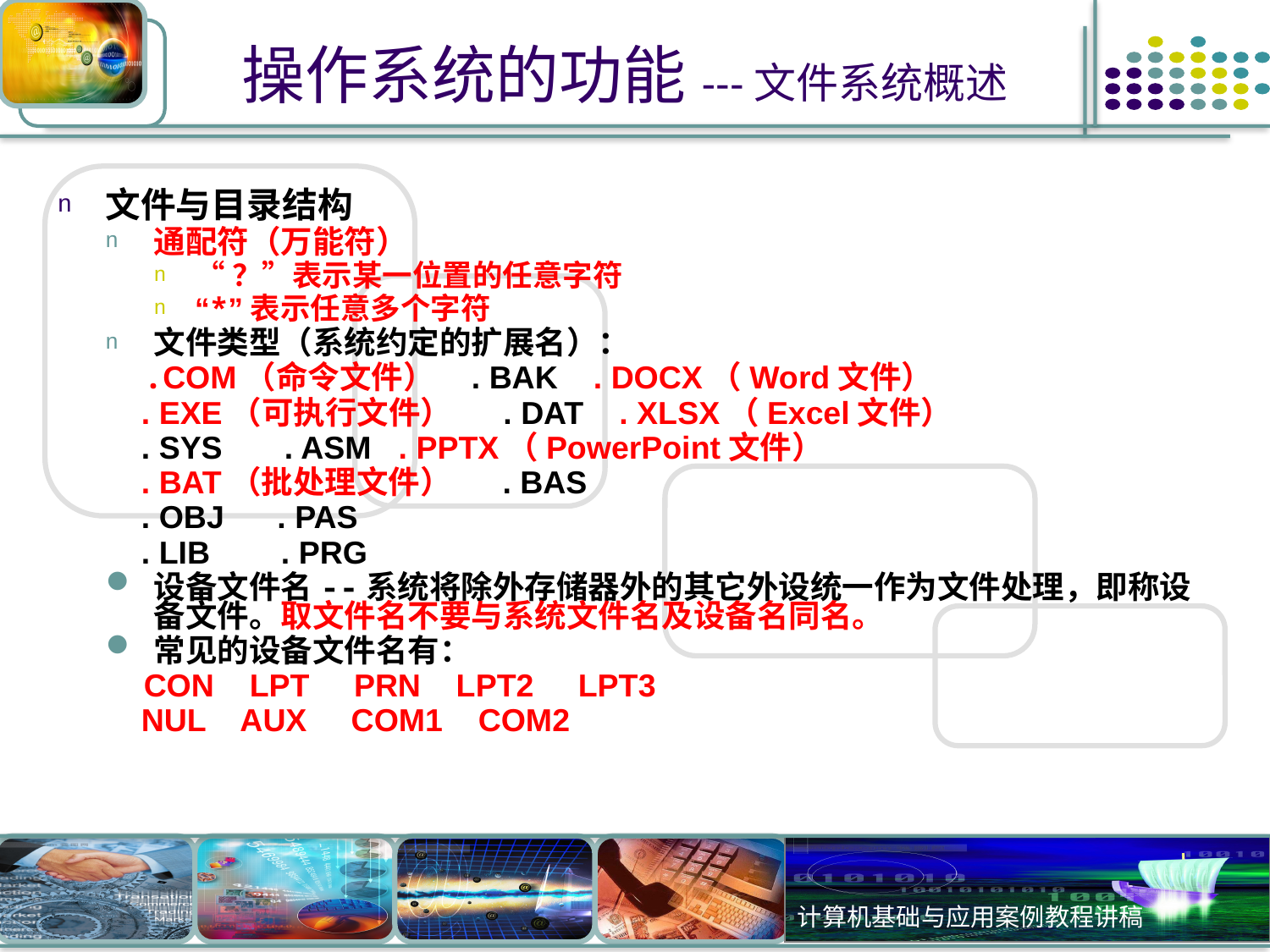

# 操作系统的功能---文件系统概述
文件与目录结构
通配符（万能符）
“？”表示某一位置的任意字符
“*”表示任意多个字符
文件类型（系统约定的扩展名）：
  .COM（命令文件）    . BAK    . DOCX（Word文件）
    . EXE（可执行文件）      . DAT    . XLSX（Excel文件）
    . SYS       . ASM   . PPTX（PowerPoint文件）
    . BAT（批处理文件）      . BAS
    . OBJ      . PAS
    . LIB        . PRG
设备文件名--系统将除外存储器外的其它外设统一作为文件处理，即称设备文件。取文件名不要与系统文件名及设备名同名。
常见的设备文件名有：
  CON    LPT     PRN    LPT2     LPT3
    NUL    AUX     COM1    COM2